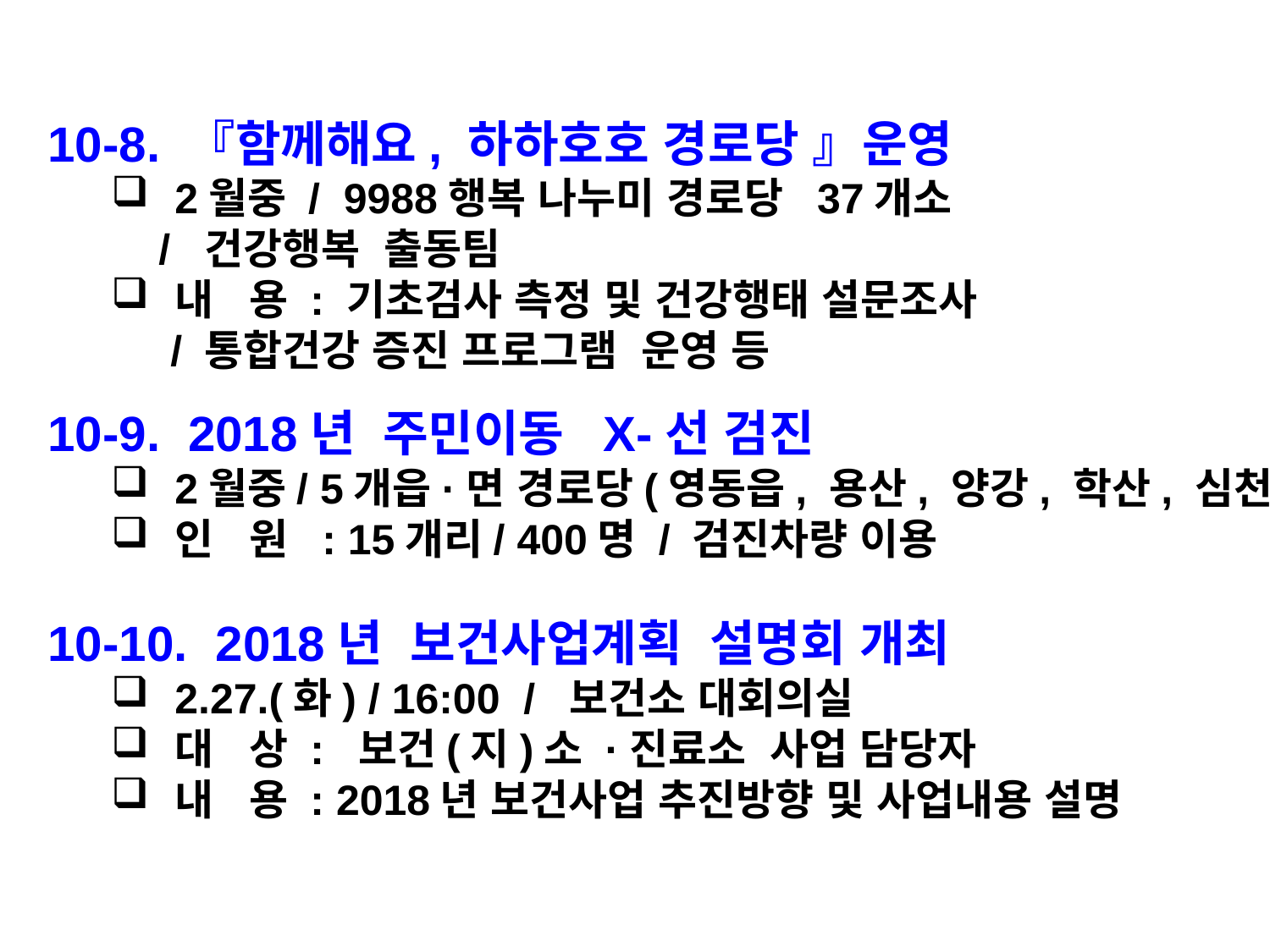

10-8. 『함께해요, 하하호호 경로당 』운영
2월중 /  9988행복 나누미 경로당  37개소
    /  건강행복  출동팀
내   용 : 기초검사 측정 및 건강행태 설문조사
     / 통합건강 증진 프로그램  운영 등

10-9.  2018년  주민이동  X-선 검진
2월중/ 5개읍·면 경로당(영동읍, 용산, 양강, 학산, 심천)
인   원  : 15개리/ 400명 / 검진차량 이용

10-10.  2018년  보건사업계획  설명회 개최
2.27.(화) / 16:00  /  보건소 대회의실
대   상 :  보건(지)소 ·진료소  사업 담당자
내   용 : 2018년 보건사업 추진방향 및 사업내용 설명